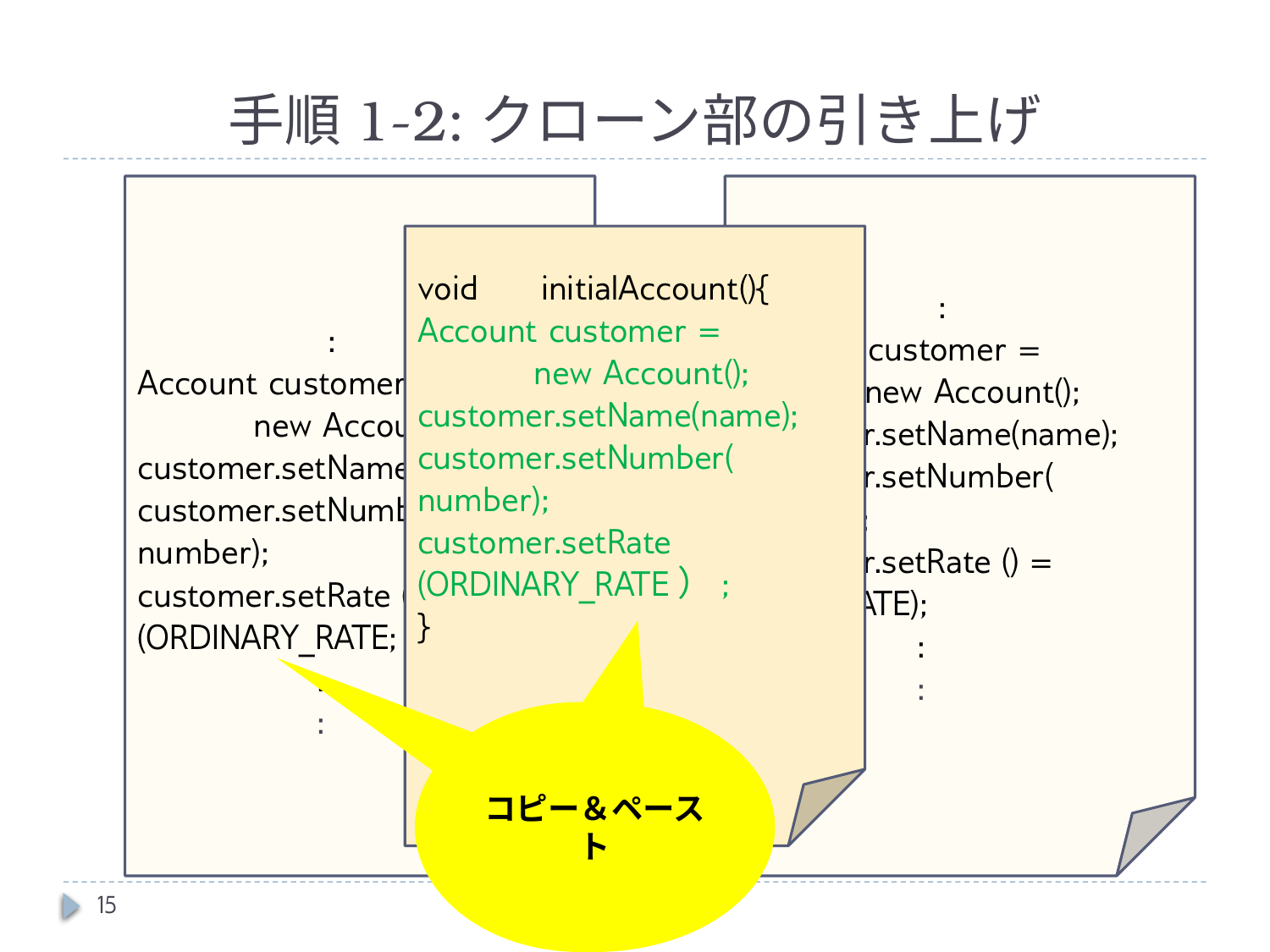

# 手順1-2:クローン部の引き上げ

                  :
Account customer =
           new Account();
customer.setName(name);
customer.setNumber(
number);
customer.setRate () = (ORDINARY_RATE;
	     :
	     :

                   :
Account customer =
            new Account();
customer.setName(name);
customer.setNumber(
number);
customer.setRate () = FIXED_RATE);
	     :
	     :

void 　initialAccount(){
Account customer =
           new Account();
customer.setName(name);
customer.setNumber(
number);
customer.setRate (ORDINARY_RATE）;
}

コピー＆ペースト
15